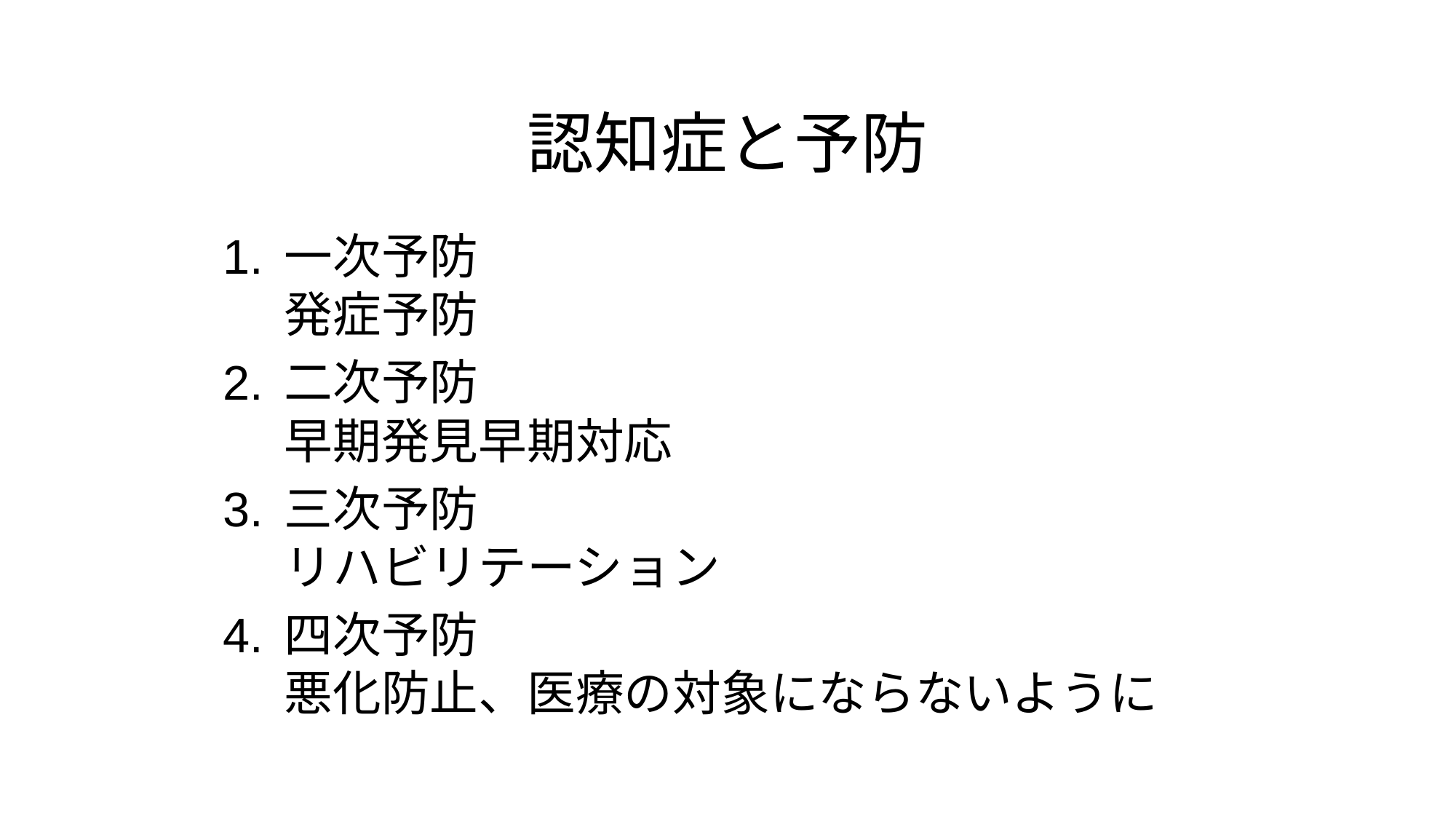

# 認知症と予防
一次予防
発症予防
二次予防
早期発見早期対応
三次予防
リハビリテーション
四次予防
悪化防止、医療の対象にならないように